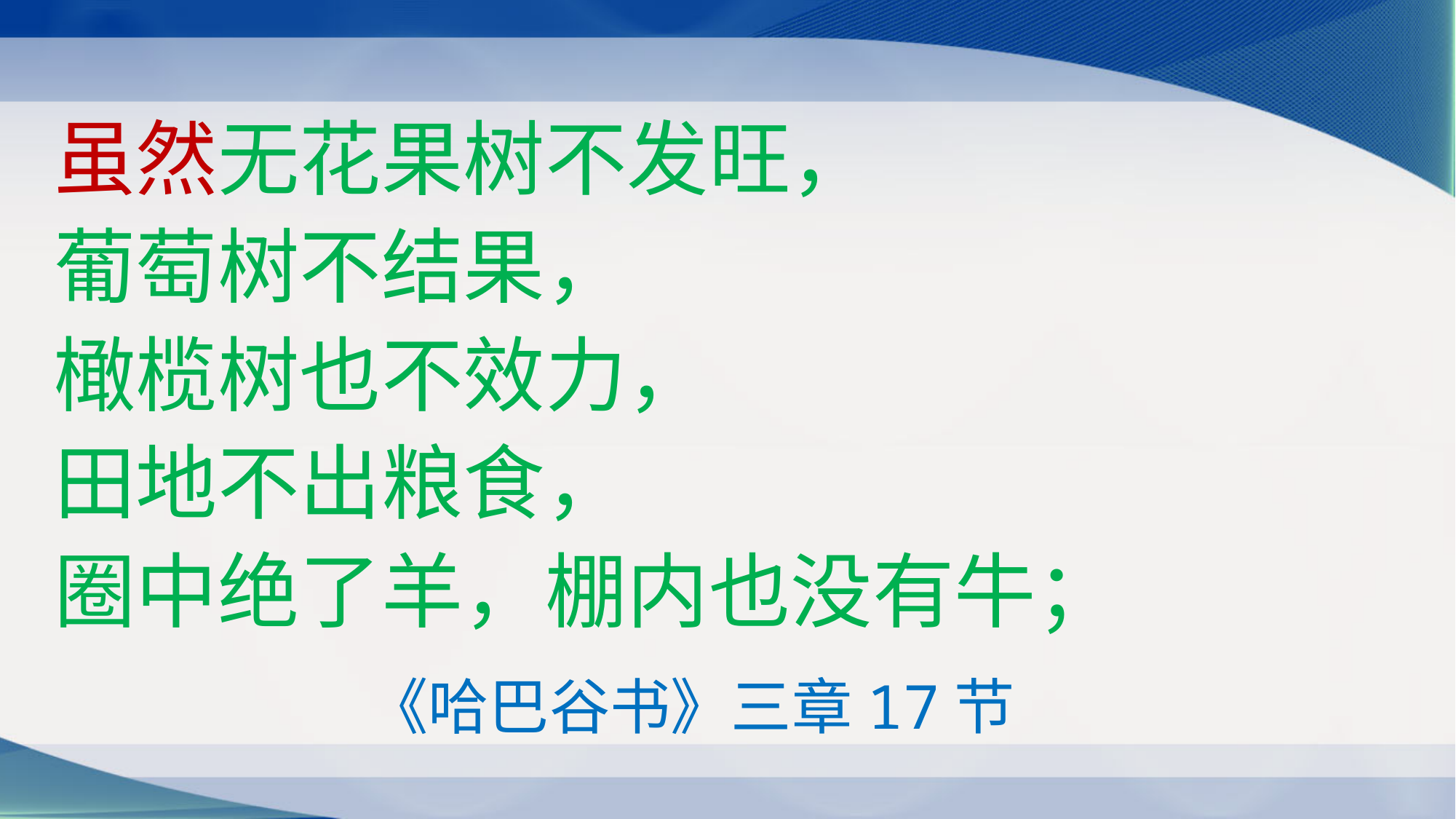

虽然无花果树不发旺，
葡萄树不结果，
橄榄树也不效力，
田地不出粮食，
圈中绝了羊，棚内也没有牛；
                《哈巴谷书》三章17节